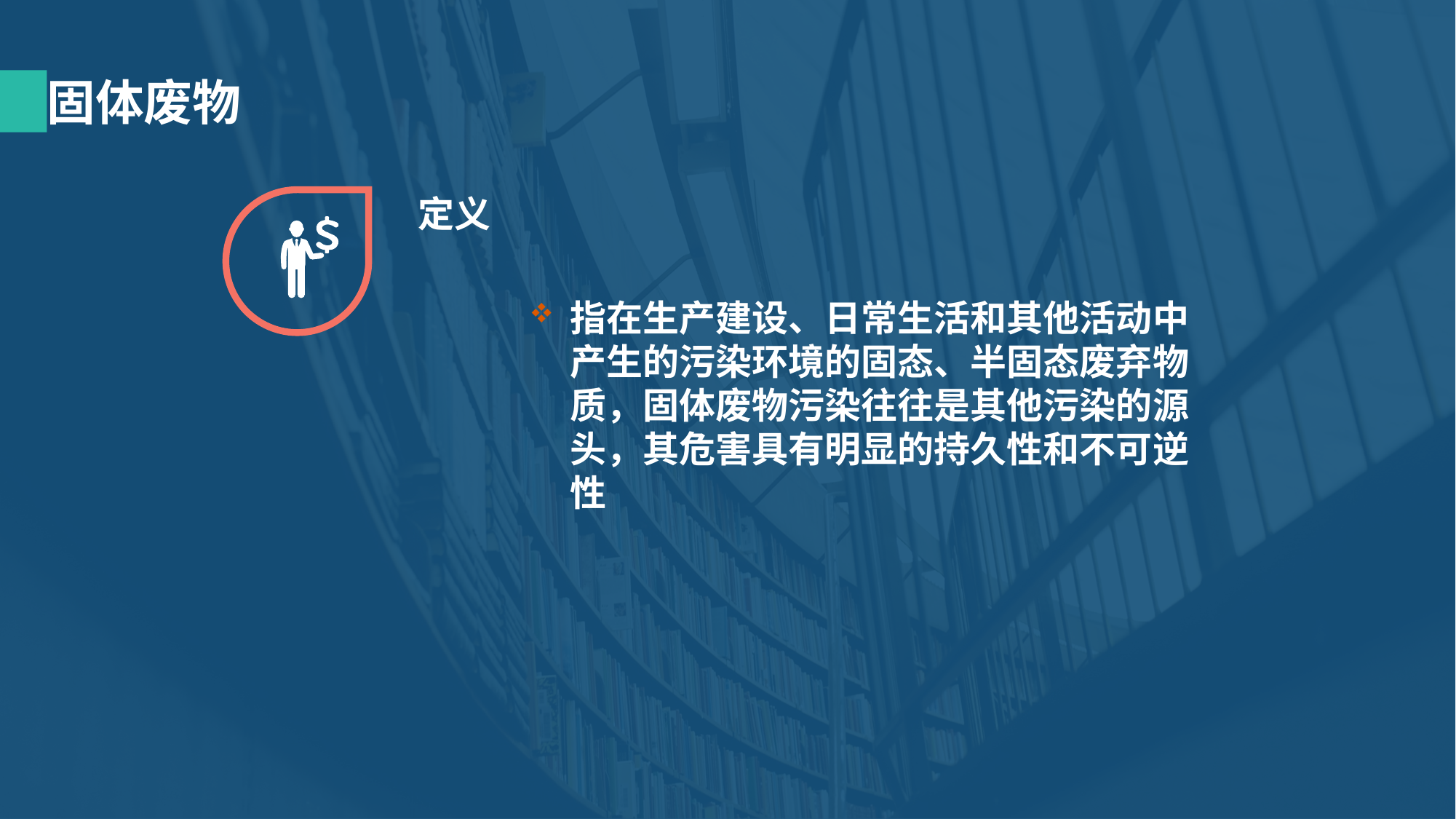

固体废物
定义

指在生产建设、日常生活和其他活动中产生的污染环境的固态、半固态废弃物质，固体废物污染往往是其他污染的源头，其危害具有明显的持久性和不可逆性